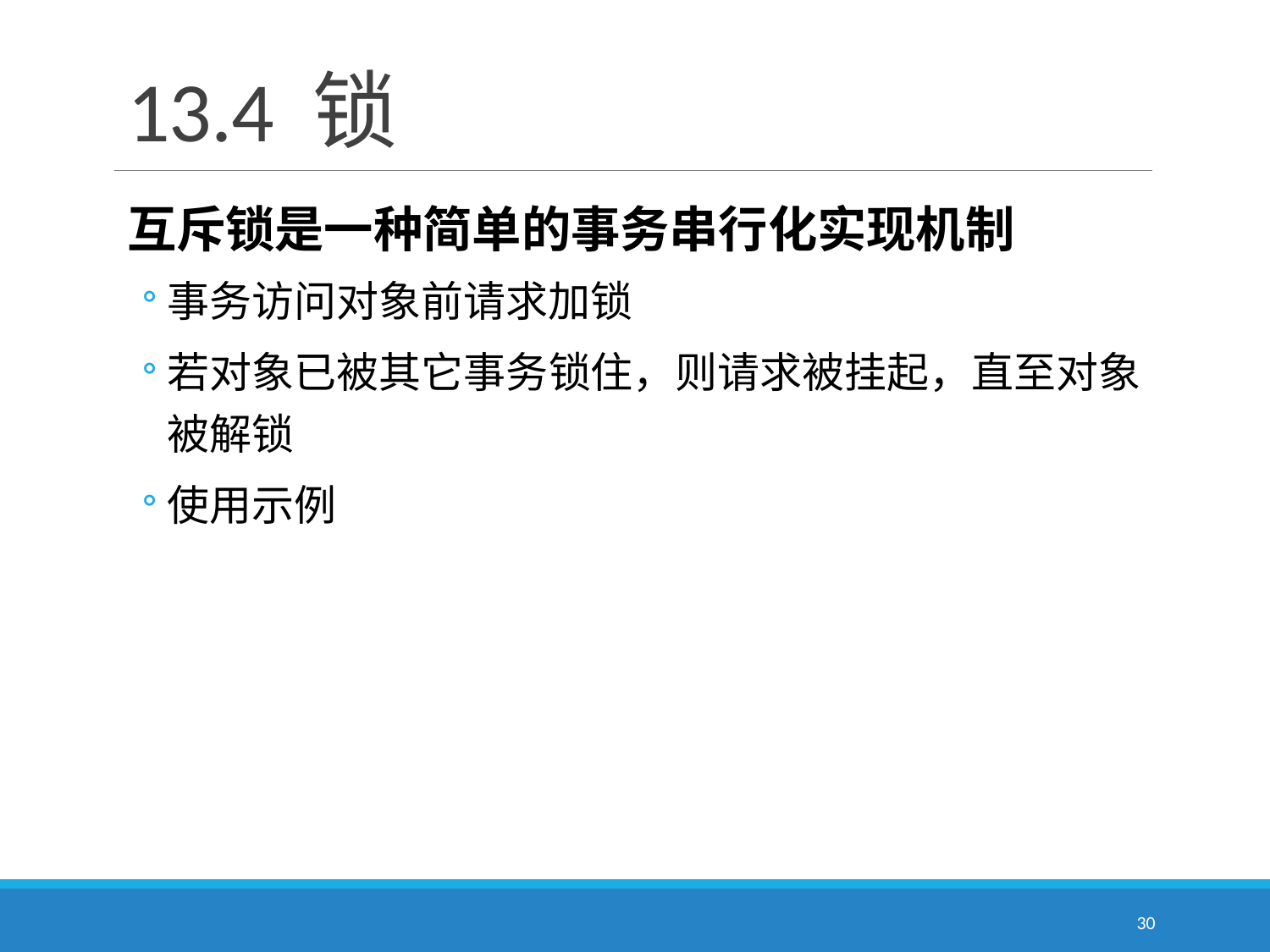

# 13.4 锁
互斥锁是一种简单的事务串行化实现机制
事务访问对象前请求加锁
若对象已被其它事务锁住，则请求被挂起，直至对象被解锁
使用示例

30